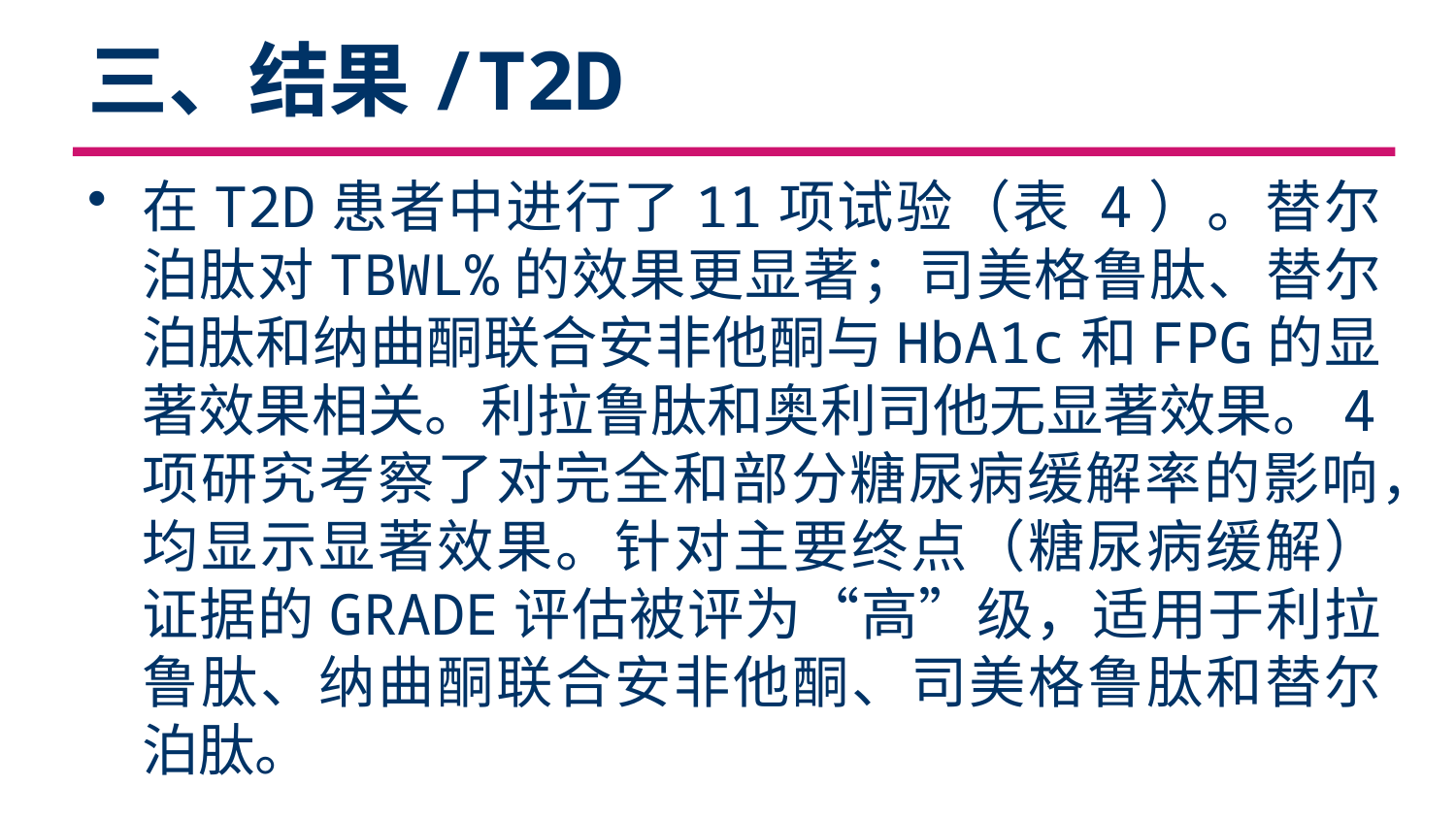

# 三、结果/T2D

在T2D患者中进行了11项试验（表 4）。替尔泊肽对TBWL%的效果更显著；司美格鲁肽、替尔泊肽和纳曲酮联合安非他酮与HbA1c和FPG的显著效果相关。利拉鲁肽和奥利司他无显著效果。4项研究考察了对完全和部分糖尿病缓解率的影响，均显示显著效果。针对主要终点（糖尿病缓解）证据的GRADE评估被评为“高”级，适用于利拉鲁肽、纳曲酮联合安非他酮、司美格鲁肽和替尔泊肽。